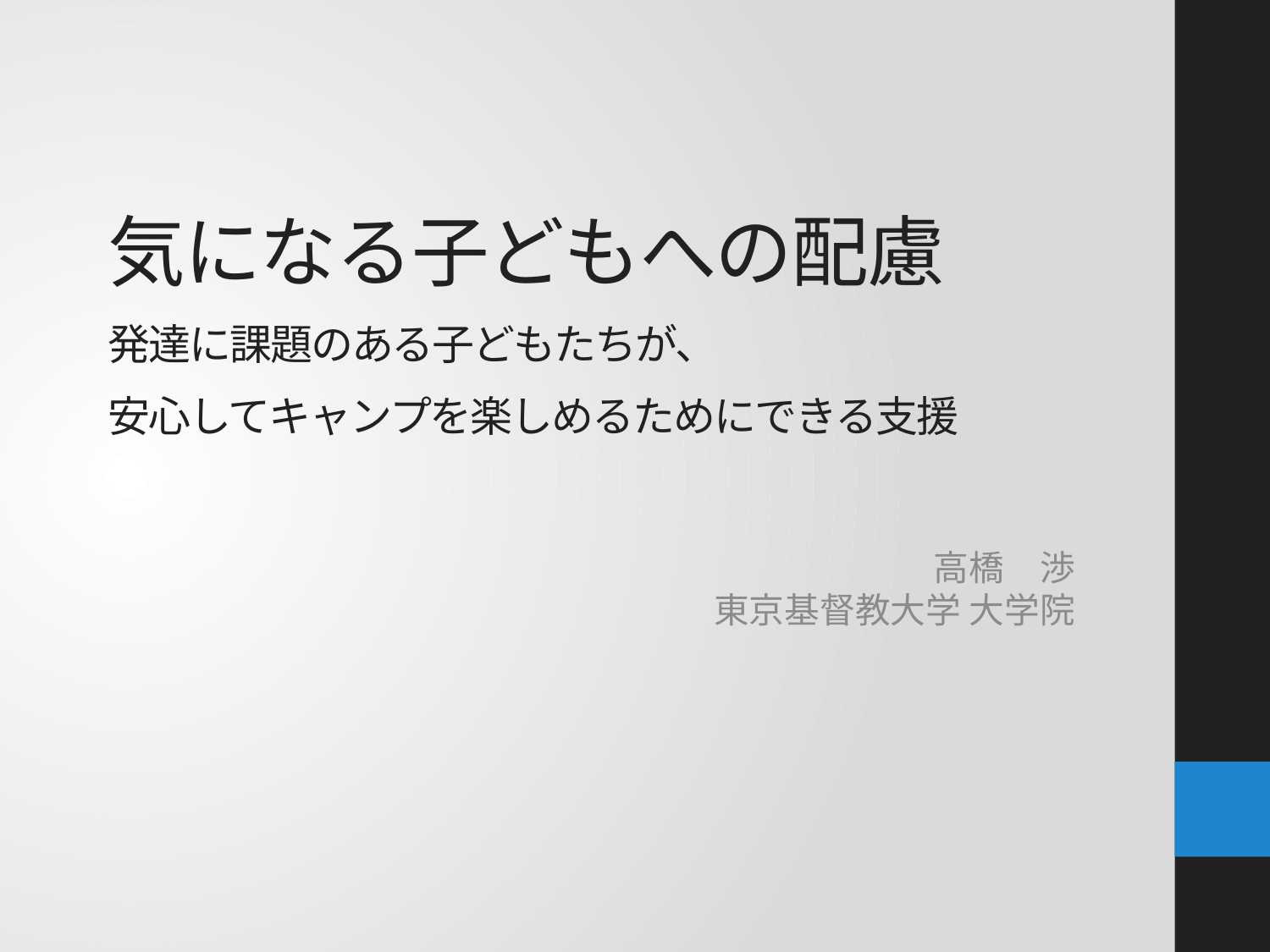

# 気になる子どもへの配慮
発達に課題のある子どもたちが、
安心してキャンプを楽しめるためにできる支援
高橋　渉
東京基督教大学 大学院